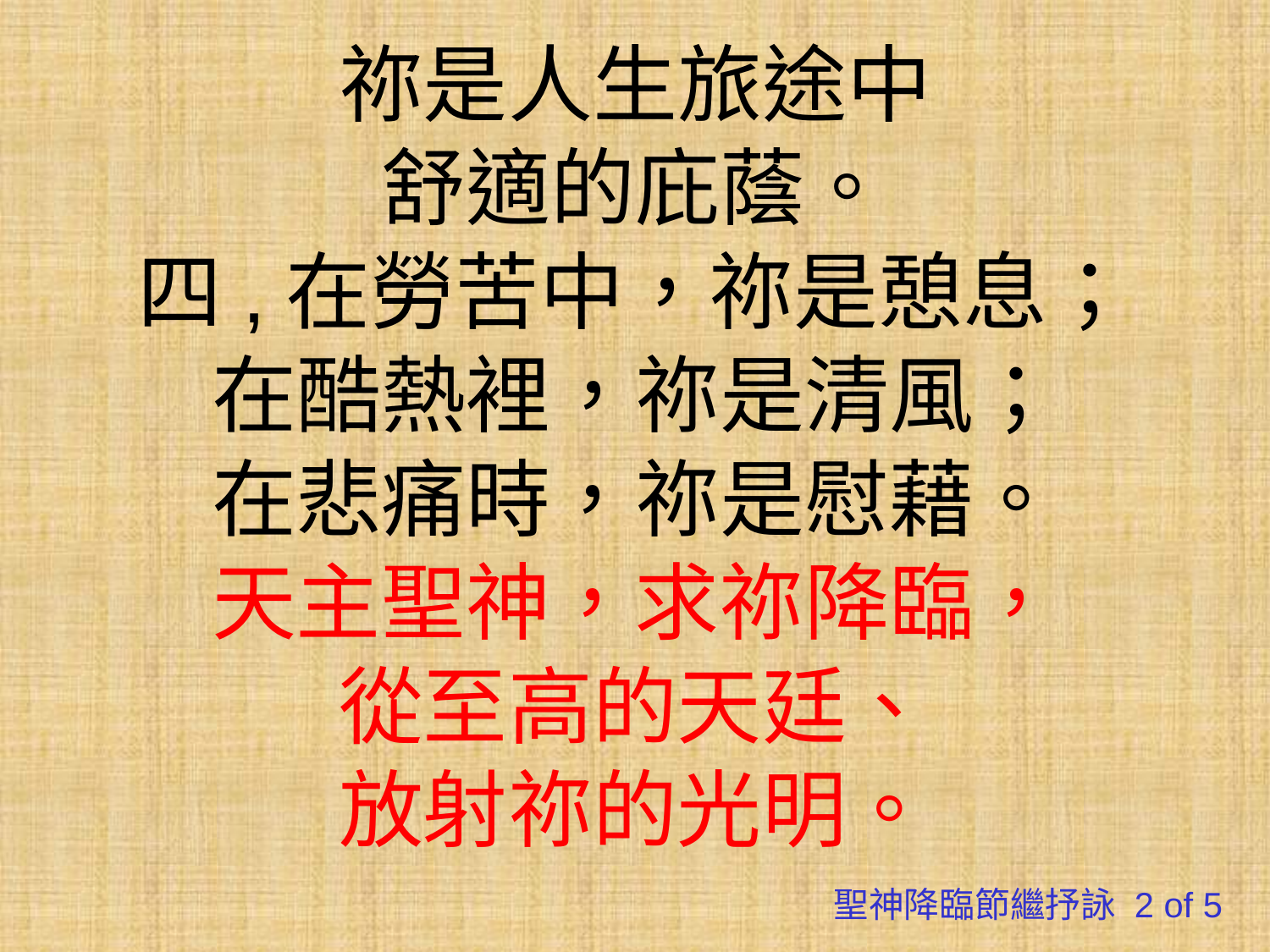

祢是人生旅途中
舒適的庇蔭。
四,在勞苦中，祢是憩息；
在酷熱裡，祢是清風；
在悲痛時，祢是慰藉。
天主聖神，求祢降臨，
從至高的天廷、
放射祢的光明。
聖神降臨節繼抒詠 2 of 5